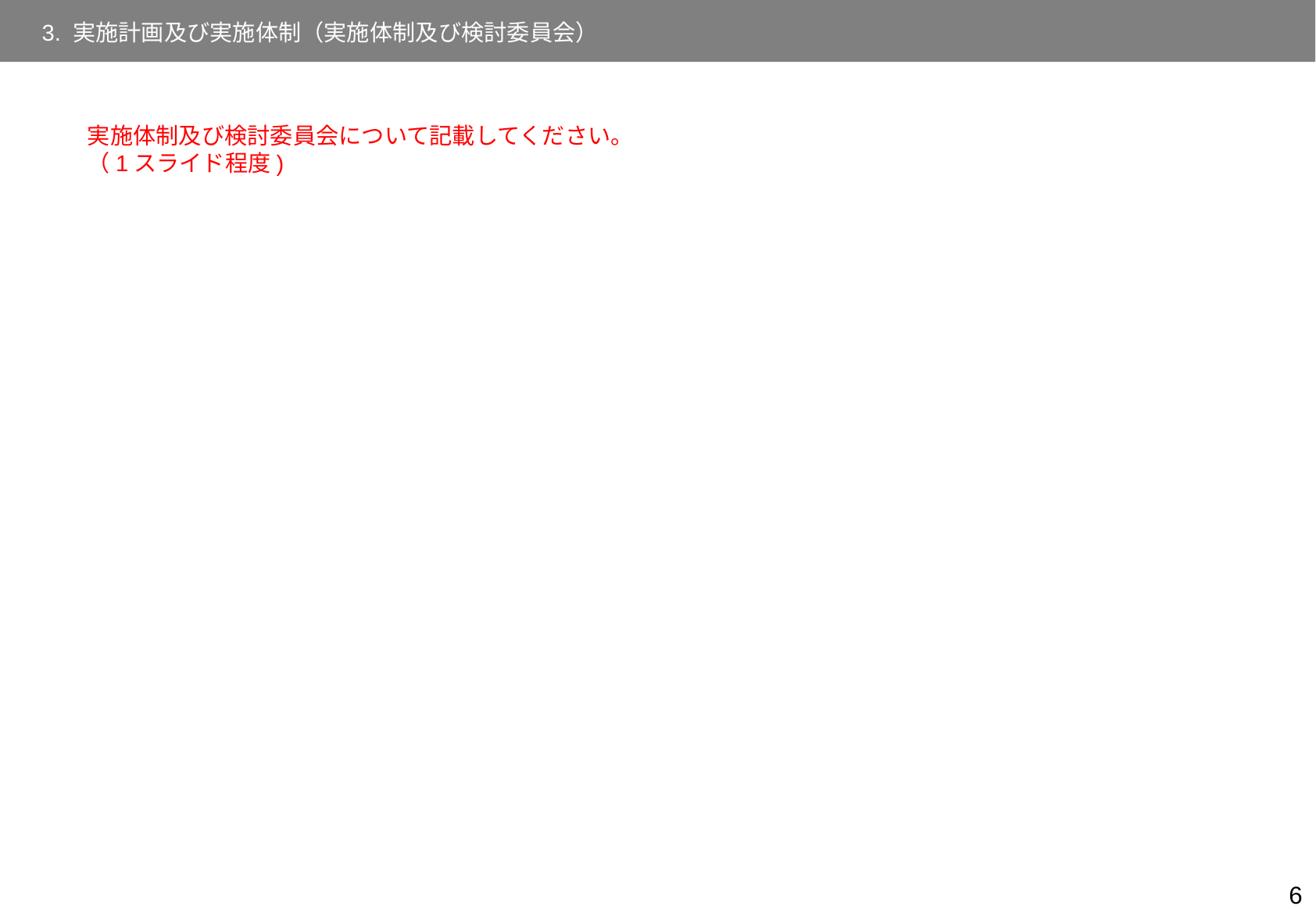

3. 実施計画及び実施体制（実施体制及び検討委員会）
実施体制及び検討委員会について記載してください。
（1スライド程度)
6